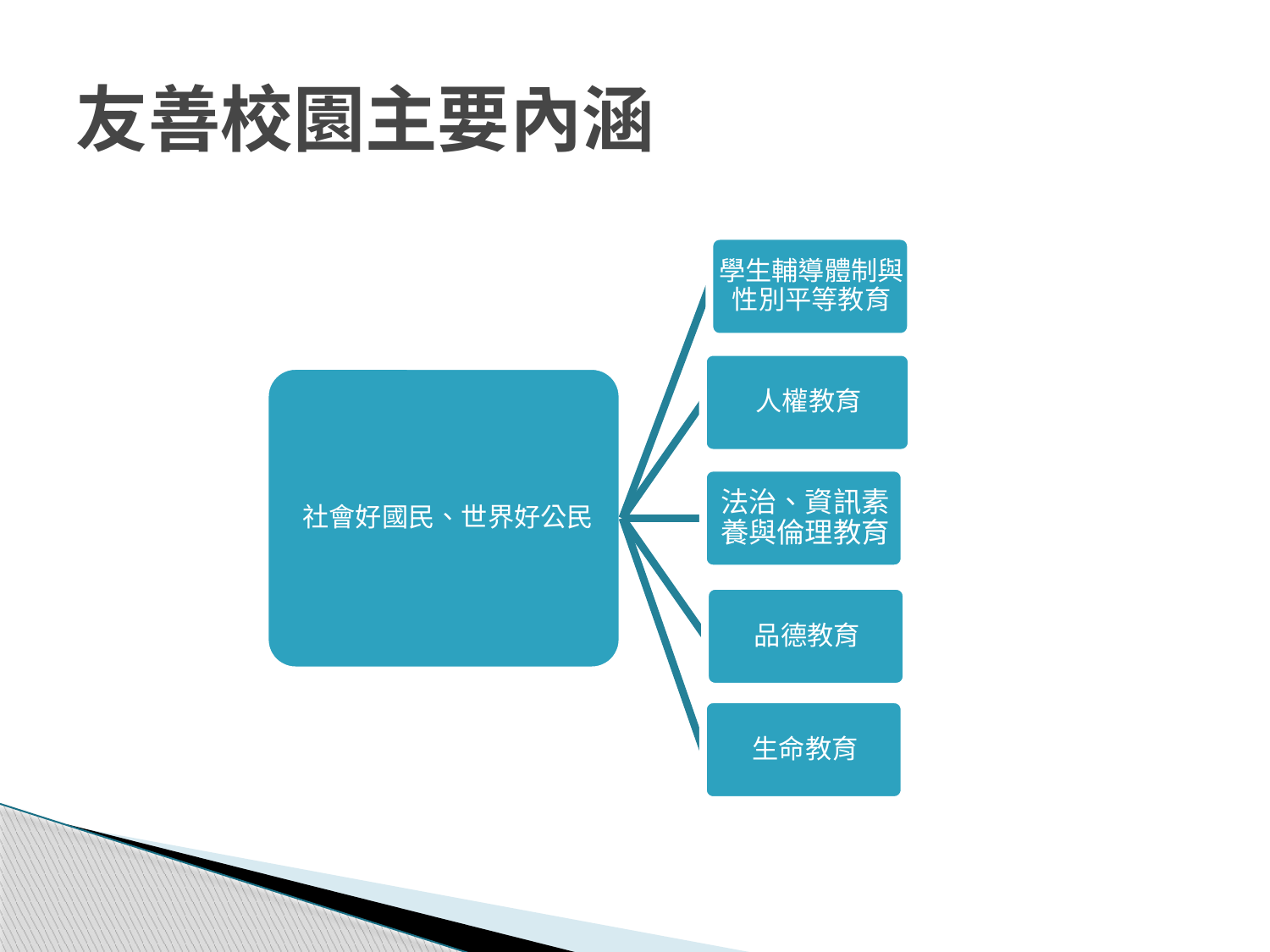

# 友善校園主要內涵

社會好國民、世界好公民

學生輔導體制與性別平等教育

人權教育

法治、資訊素養與倫理教育

品德教育

生命教育